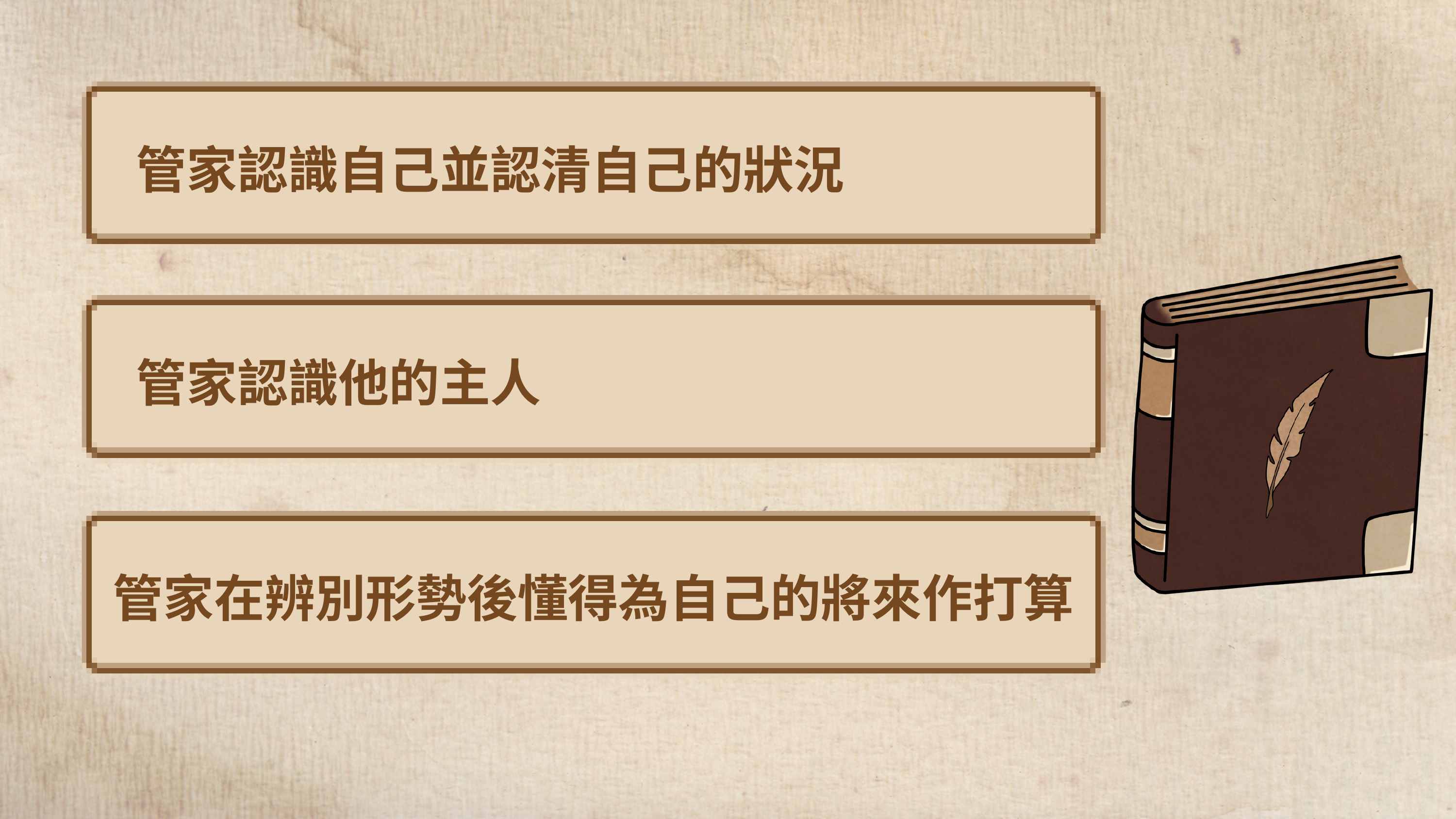

管家認識自己並認清自己的狀況

 管家認識他的主人

管家在辨別形勢後懂得為自己的將來作打算